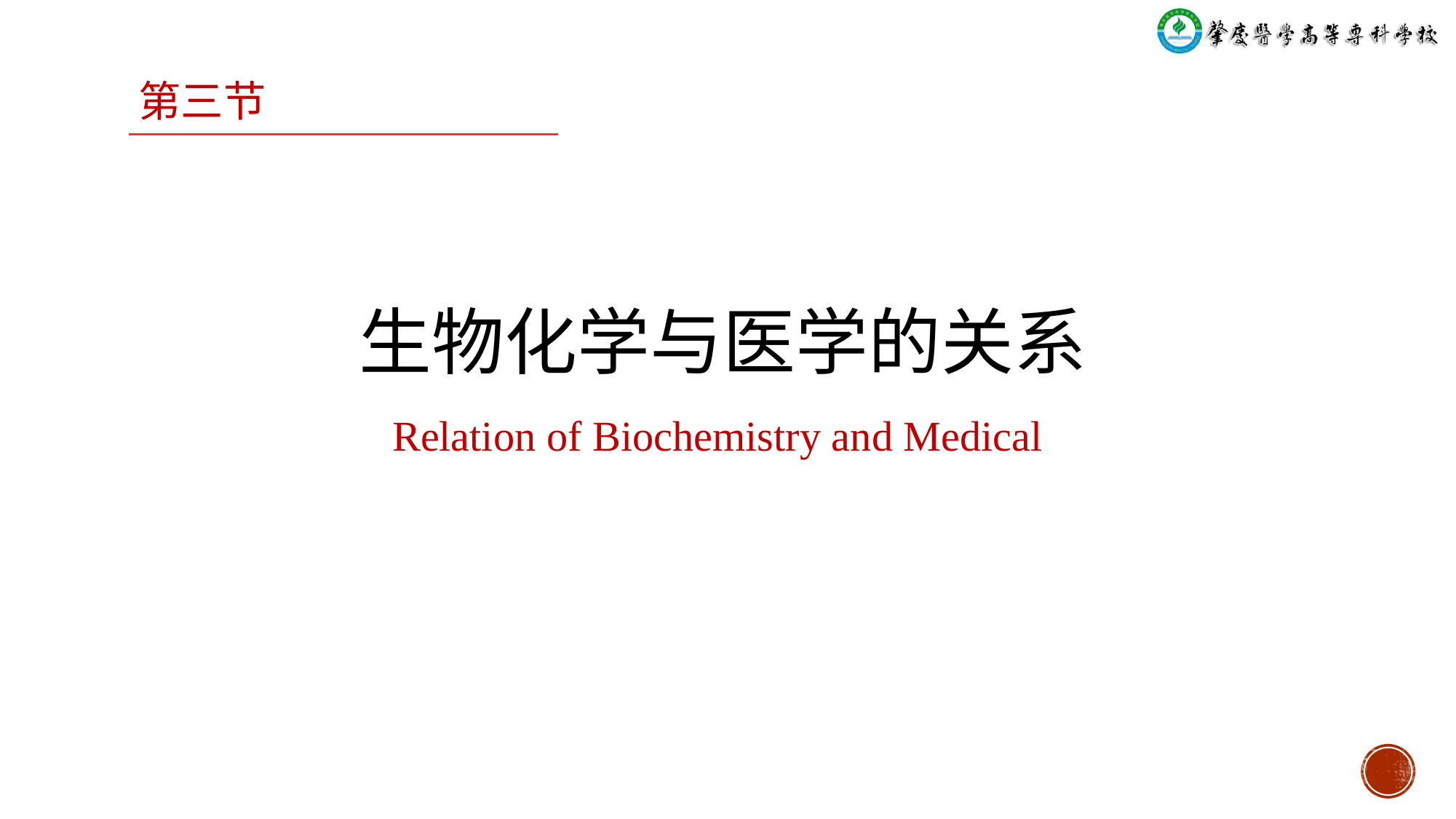

第三节
# 生物化学与医学的关系 Relation of Biochemistry and Medical